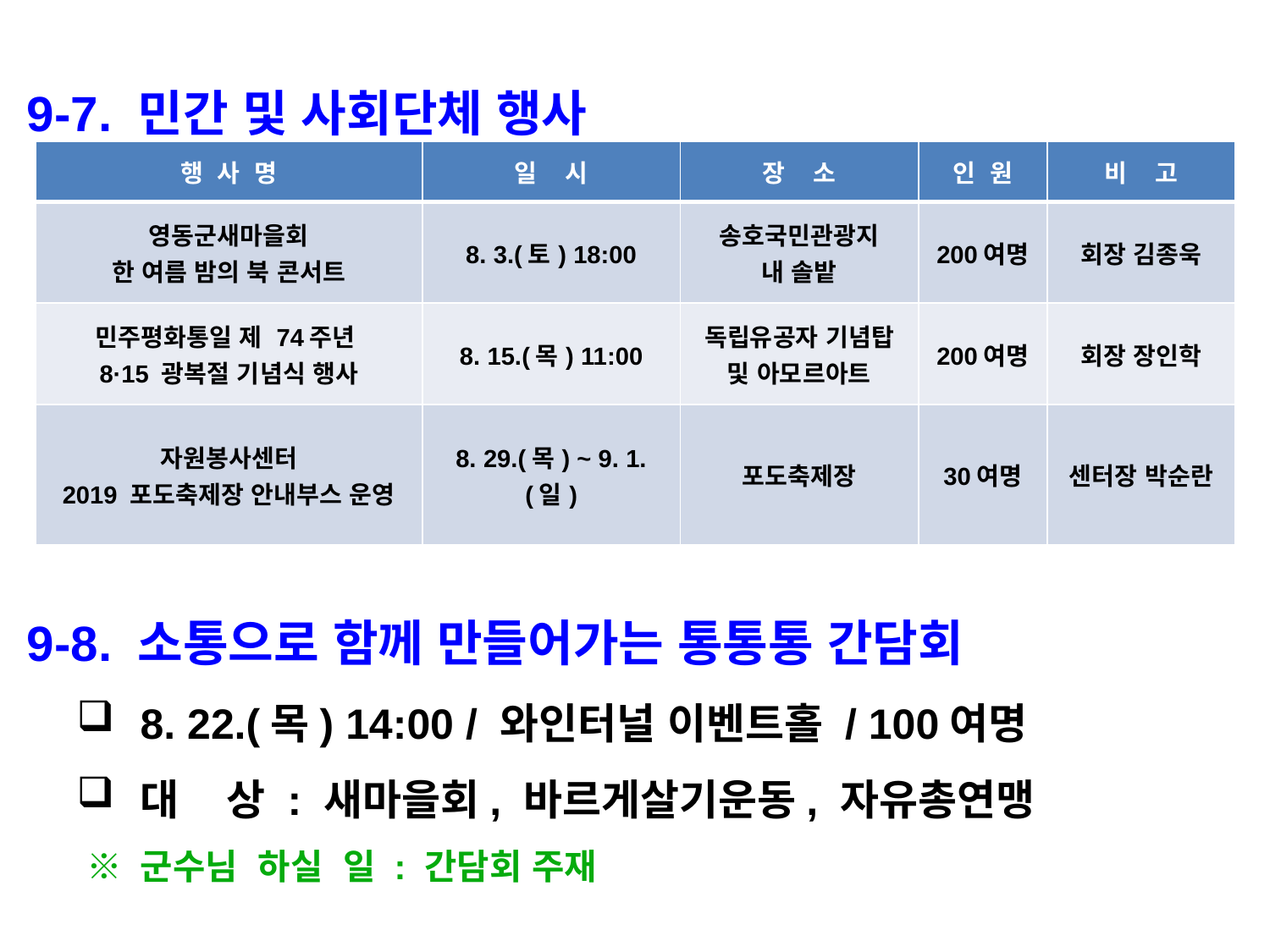

9-7. 민간 및 사회단체 행사
| 행 사 명 | 일 시 | 장 소 | 인 원 | 비 고 |
| --- | --- | --- | --- | --- |
| 영동군새마을회 한 여름 밤의 북 콘서트 | 8. 3.(토) 18:00 | 송호국민관광지 내 솔밭 | 200여명 | 회장 김종욱 |
| 민주평화통일 제 74주년 8·15 광복절 기념식 행사 | 8. 15.(목) 11:00 | 독립유공자 기념탑 및 아모르아트 | 200여명 | 회장 장인학 |
| 자원봉사센터 2019 포도축제장 안내부스 운영 | 8. 29.(목) ~ 9. 1.(일) | 포도축제장 | 30여명 | 센터장 박순란 |
 9-8. 소통으로 함께 만들어가는 통통통 간담회
8. 22.(목) 14:00 / 와인터널 이벤트홀 / 100여명
대    상 : 새마을회, 바르게살기운동, 자유총연맹
 ※ 군수님  하실  일 : 간담회 주재